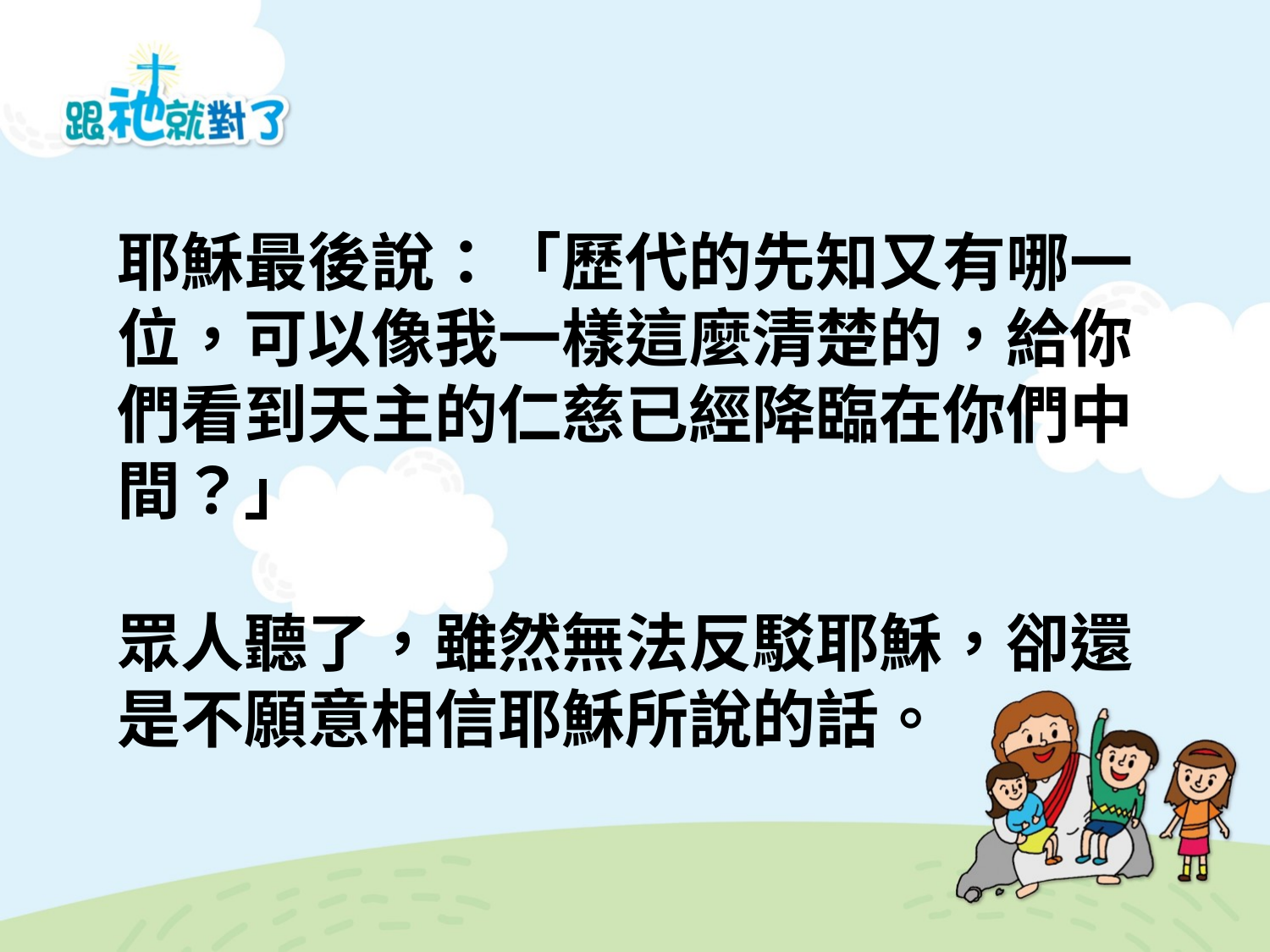

耶穌最後說：「歷代的先知又有哪一位，可以像我一樣這麼清楚的，給你們看到天主的仁慈已經降臨在你們中間？」

眾人聽了，雖然無法反駁耶穌，卻還是不願意相信耶穌所說的話。